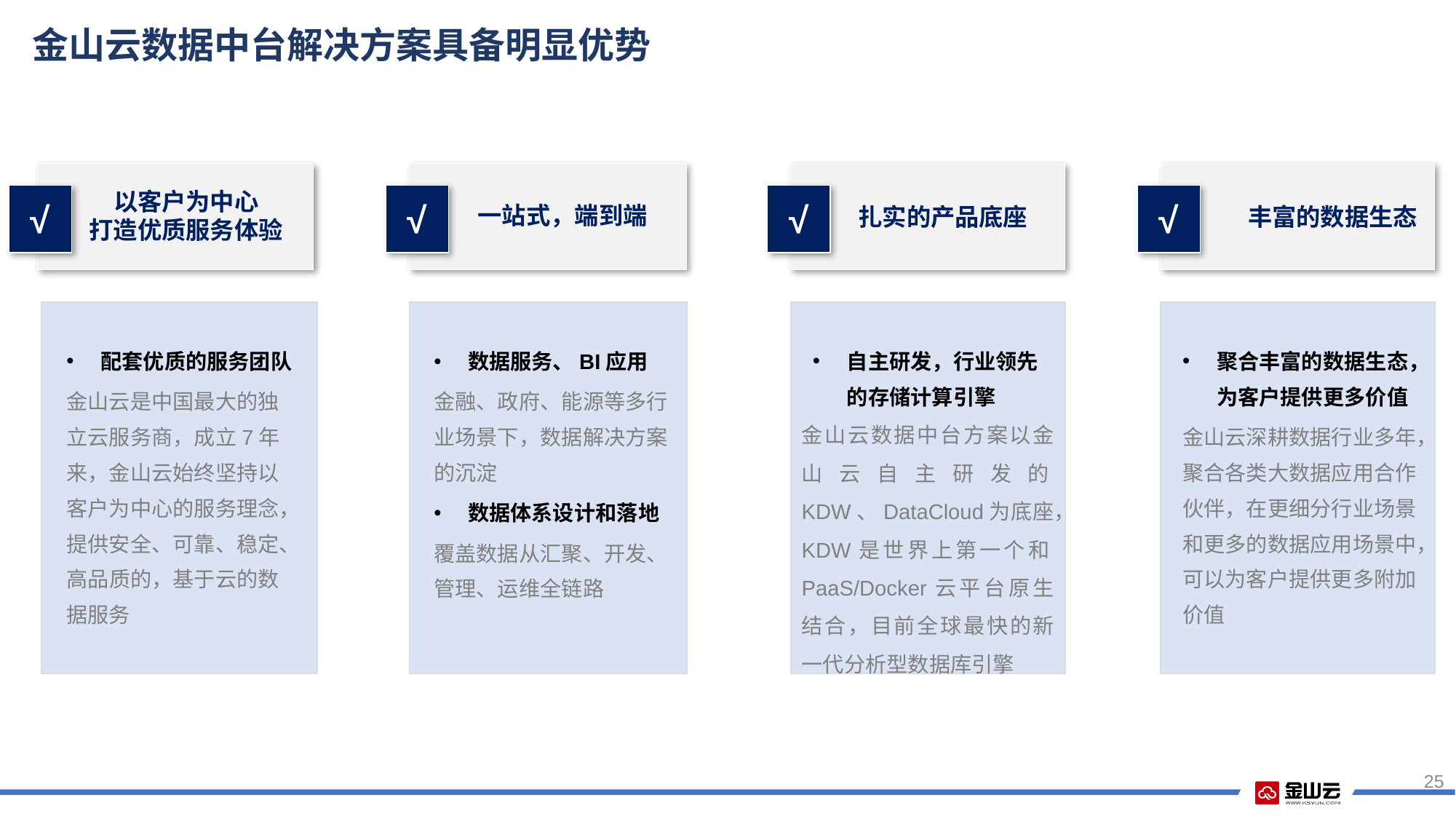

金山云数据中台解决方案具备明显优势

以客户为中心
打造优质服务体验
√

√
一站式，端到端

√
扎实的产品底座

√
丰富的数据生态

配套优质的服务团队
金山云是中国最大的独立云服务商，成立7年来，金山云始终坚持以客户为中心的服务理念，提供安全、可靠、稳定、高品质的，基于云的数据服务
自主研发，行业领先的存储计算引擎
金山云数据中台方案以金山云自主研发的KDW、DataCloud为底座，KDW是世界上第一个和PaaS/Docker云平台原生结合，目前全球最快的新一代分析型数据库引擎
聚合丰富的数据生态，为客户提供更多价值
金山云深耕数据行业多年，聚合各类大数据应用合作伙伴，在更细分行业场景和更多的数据应用场景中，可以为客户提供更多附加价值
数据服务、BI应用
金融、政府、能源等多行业场景下，数据解决方案的沉淀
数据体系设计和落地
覆盖数据从汇聚、开发、管理、运维全链路
25